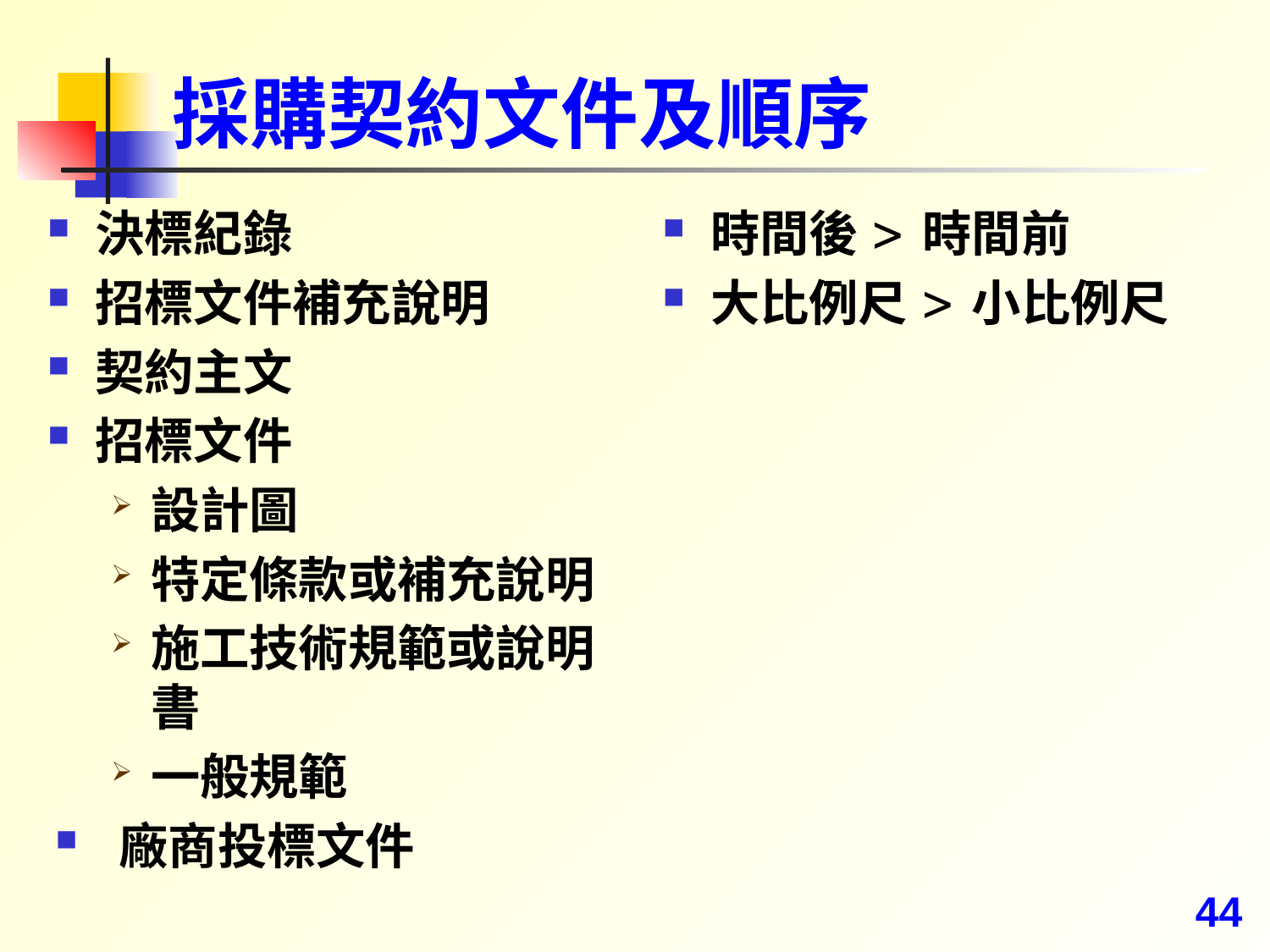

# 採購契約文件及順序
決標紀錄
招標文件補充說明
契約主文
招標文件
設計圖
特定條款或補充說明
施工技術規範或說明書
一般規範
廠商投標文件

時間後>時間前
大比例尺>小比例尺
44